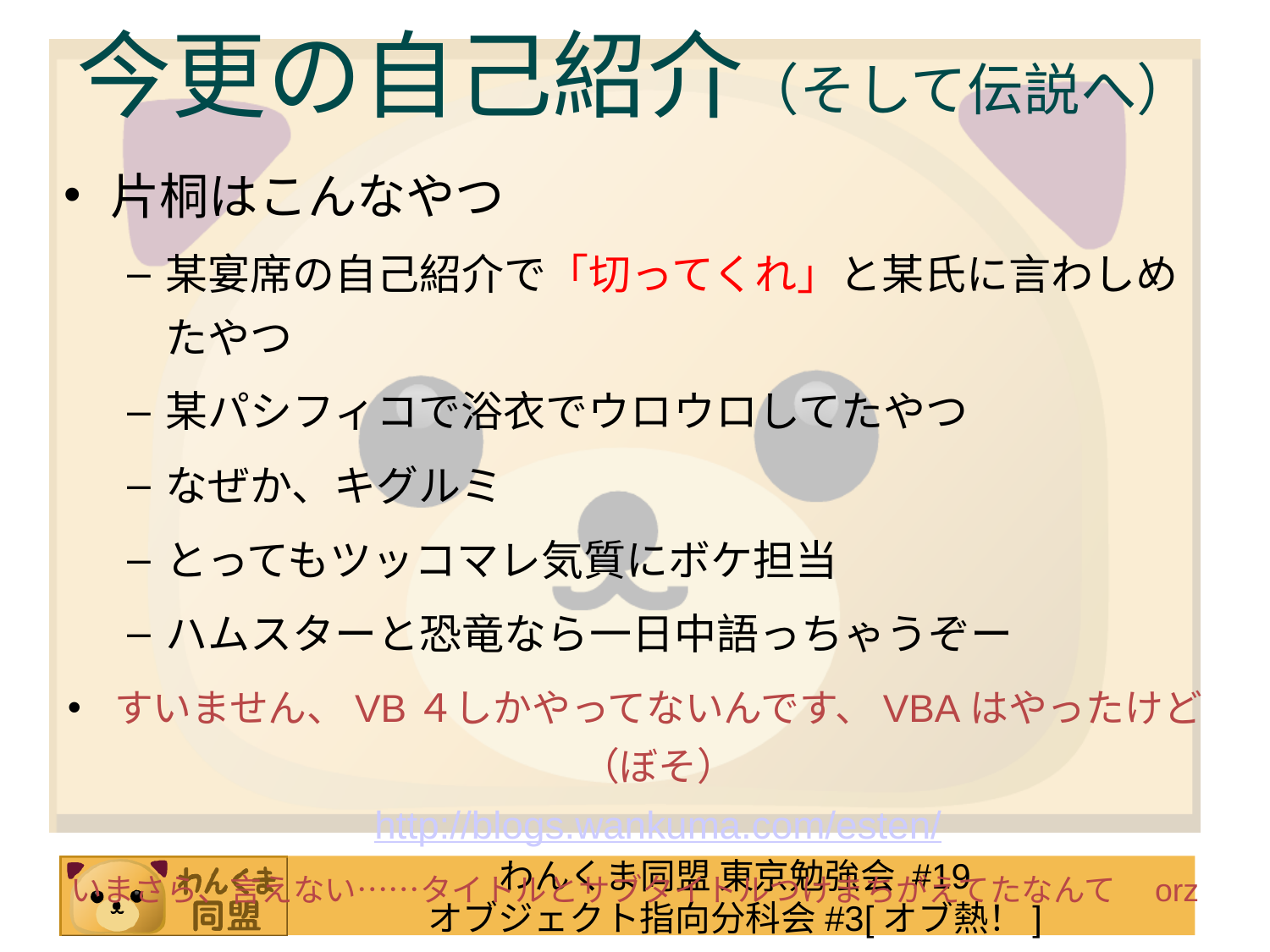

# 今更の自己紹介（そして伝説へ）
片桐はこんなやつ
某宴席の自己紹介で「切ってくれ」と某氏に言わしめたやつ
某パシフィコで浴衣でウロウロしてたやつ
なぜか、キグルミ
とってもツッコマレ気質にボケ担当
ハムスターと恐竜なら一日中語っちゃうぞー
すいません、VB４しかやってないんです、VBAはやったけど（ぼそ）
http://blogs.wankuma.com/esten/
いまさら、言えない……タイトルとサブタイトルつけまちがえてたなんて　orz